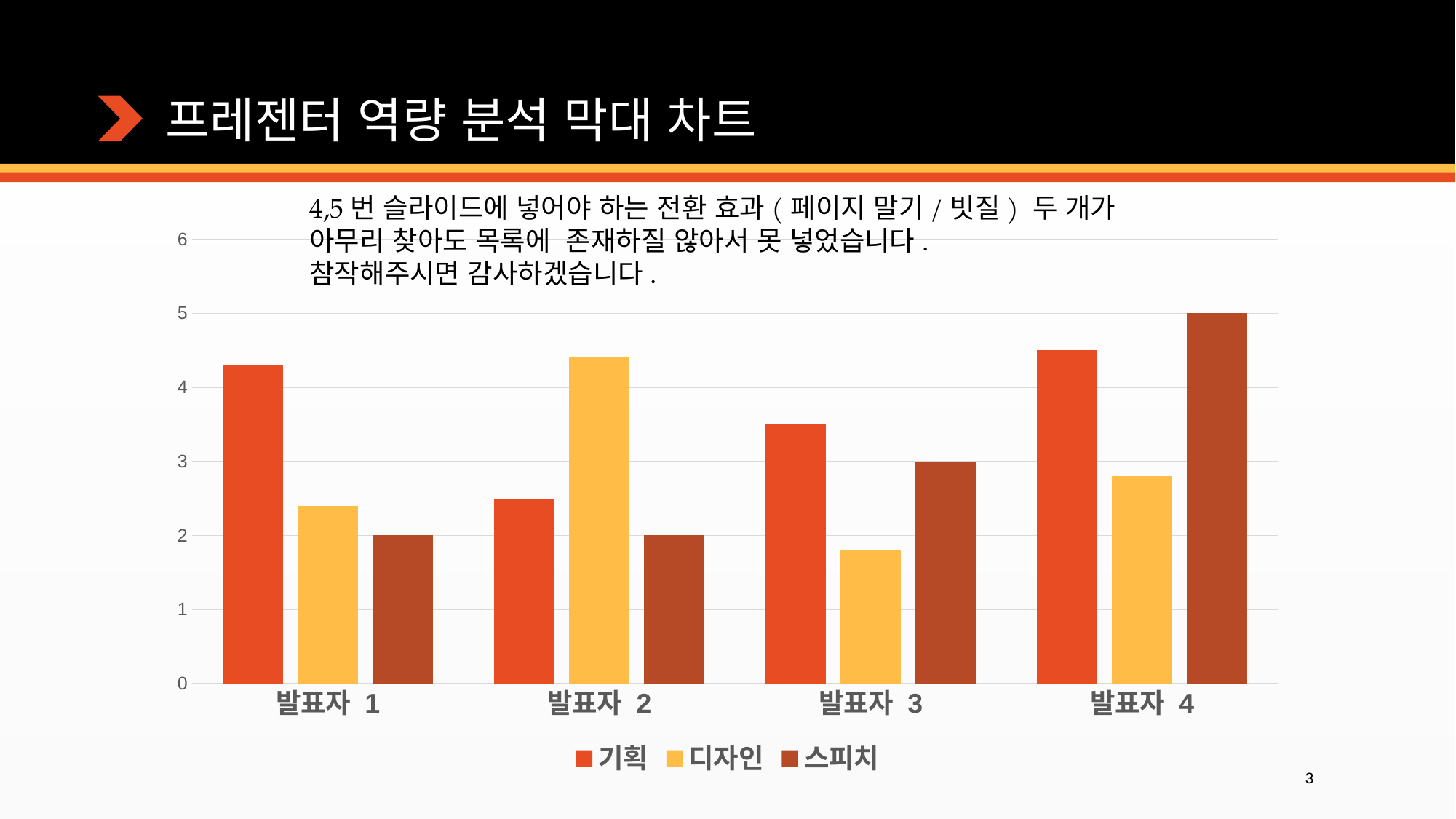

# 프레젠터 역량 분석 막대 차트
4,5번 슬라이드에 넣어야 하는 전환 효과(페이지 말기/빗질) 두 개가 아무리 찾아도 목록에  존재하질 않아서 못 넣었습니다.
참작해주시면 감사하겠습니다.

### Chart

| Category | 기획 | 디자인 | 스피치 |
|---|---|---|---|
| 발표자 1 | 4.3 | 2.4 | 2.0 |
| 발표자 2 | 2.5 | 4.4 | 2.0 |
| 발표자 3 | 3.5 | 1.8 | 3.0 |
| 발표자 4 | 4.5 | 2.8 | 5.0 |
3